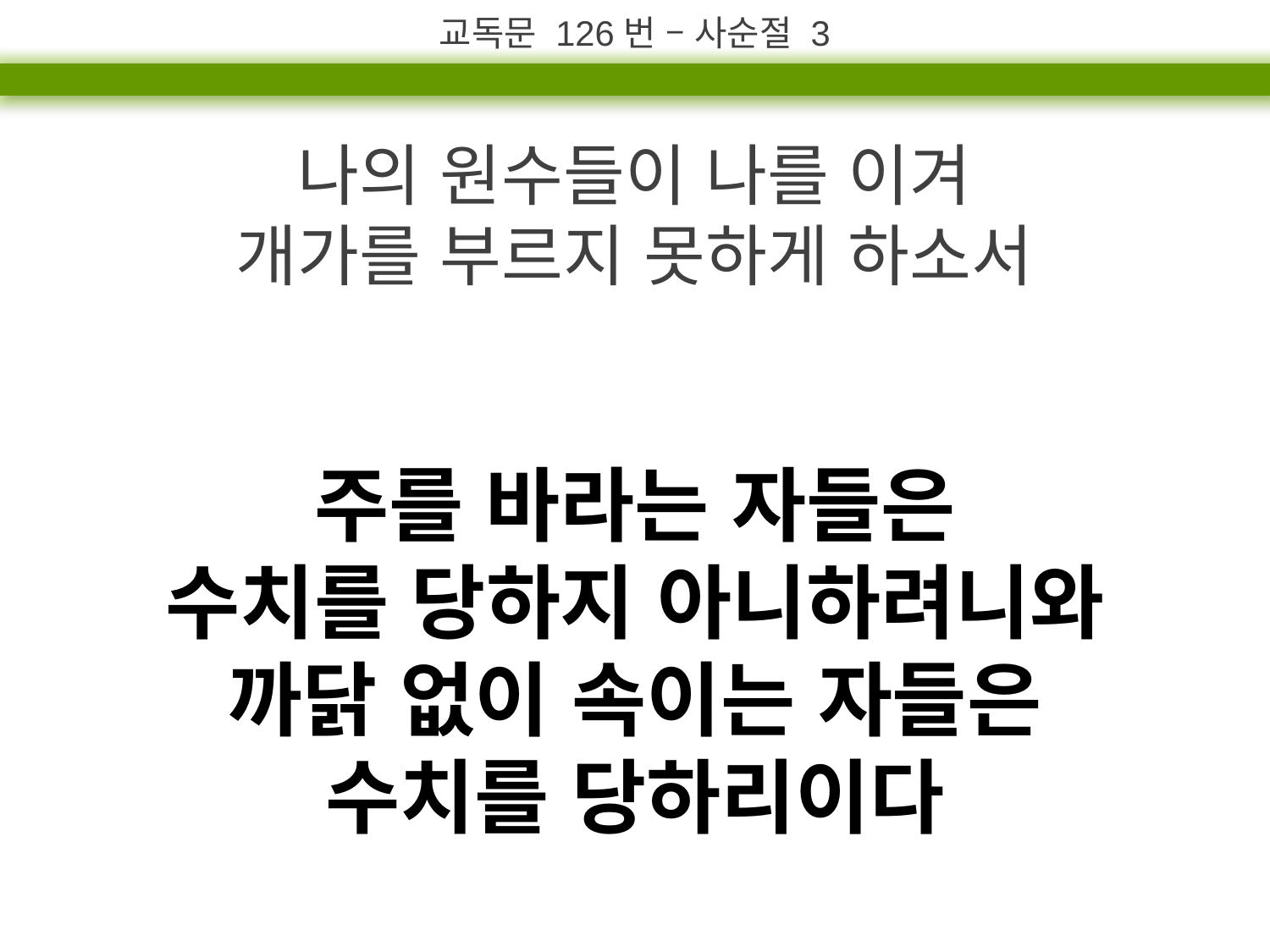

교독문 126번 – 사순절 3

나의 원수들이 나를 이겨
개가를 부르지 못하게 하소서
주를 바라는 자들은
수치를 당하지 아니하려니와
까닭 없이 속이는 자들은
수치를 당하리이다